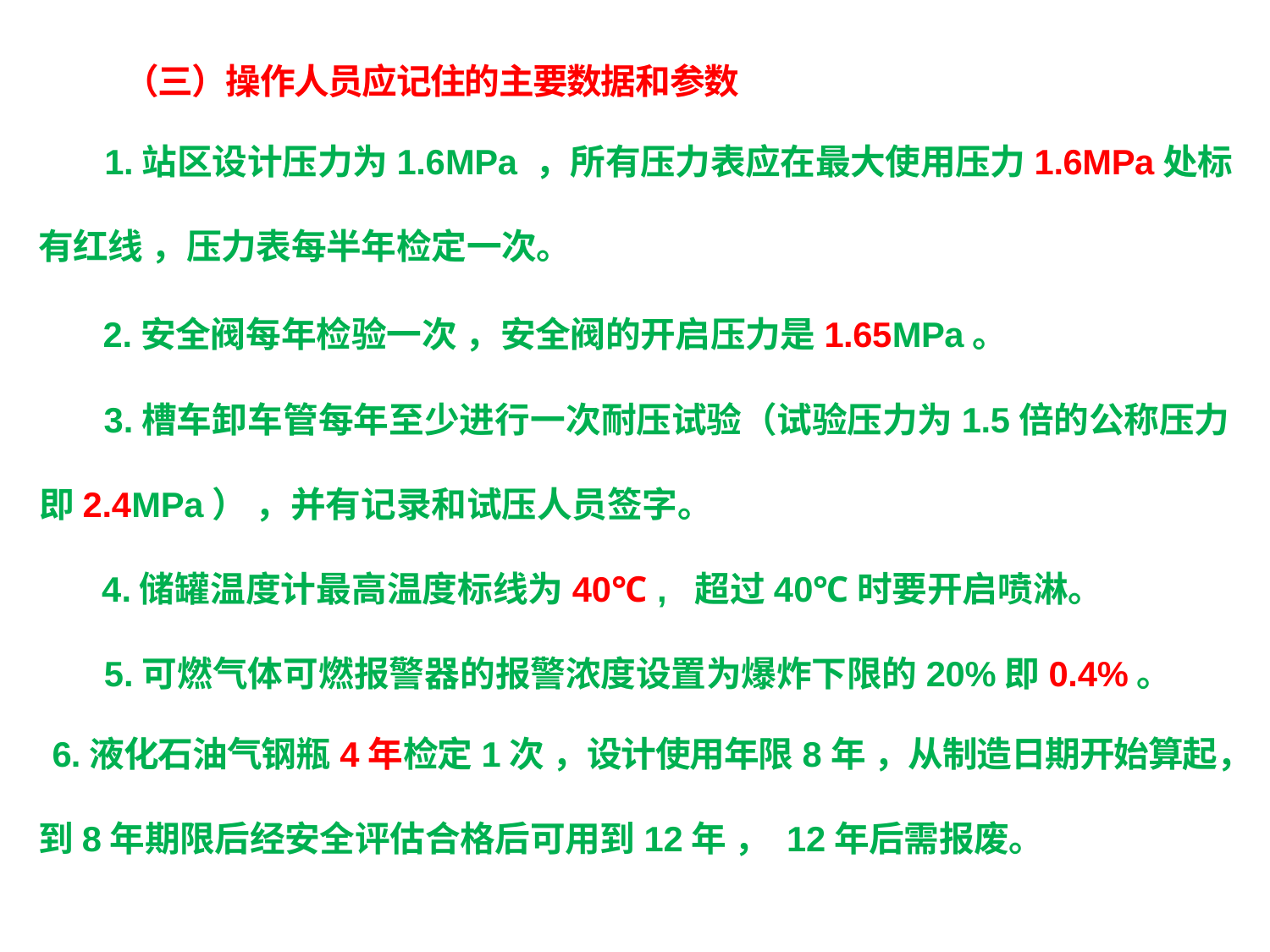

（三）操作人员应记住的主要数据和参数

1.站区设计压力为1.6MPa ，所有压力表应在最大使用压力1.6MPa处标
有红线 ，压力表每半年检定一次。

2.安全阀每年检验一次 ，安全阀的开启压力是1.65MPa。

3.槽车卸车管每年至少进行一次耐压试验（试验压力为1.5倍的公称压力
即2.4MPa） ，并有记录和试压人员签字。

4.储罐温度计最高温度标线为40℃ ,  超过40℃时要开启喷淋。

5.可燃气体可燃报警器的报警浓度设置为爆炸下限的20%即0.4%。

6.液化石油气钢瓶4年检定1次 ，设计使用年限8年 ，从制造日期开始算起，
到8年期限后经安全评估合格后可用到12年 ， 12年后需报废。